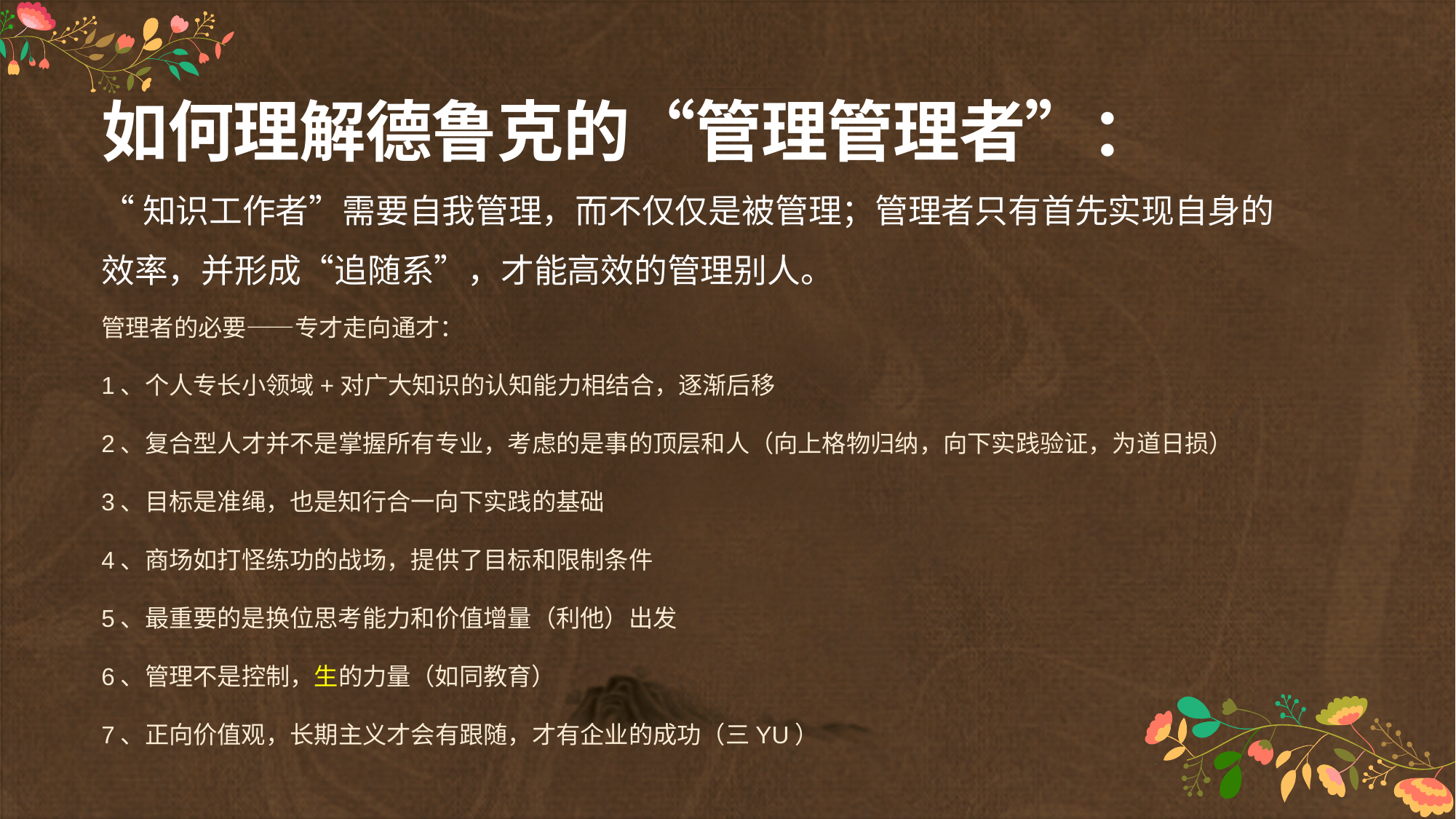

如何理解德鲁克的“管理管理者”：
“知识工作者”需要自我管理，而不仅仅是被管理；管理者只有首先实现自身的效率，并形成“追随系”，才能高效的管理别人。
管理者的必要——专才走向通才：
1、个人专长小领域+对广大知识的认知能力相结合，逐渐后移
2、复合型人才并不是掌握所有专业，考虑的是事的顶层和人（向上格物归纳，向下实践验证，为道日损）
3、目标是准绳，也是知行合一向下实践的基础
4、商场如打怪练功的战场，提供了目标和限制条件
5、最重要的是换位思考能力和价值增量（利他）出发
6、管理不是控制，生的力量（如同教育）
7、正向价值观，长期主义才会有跟随，才有企业的成功（三YU）